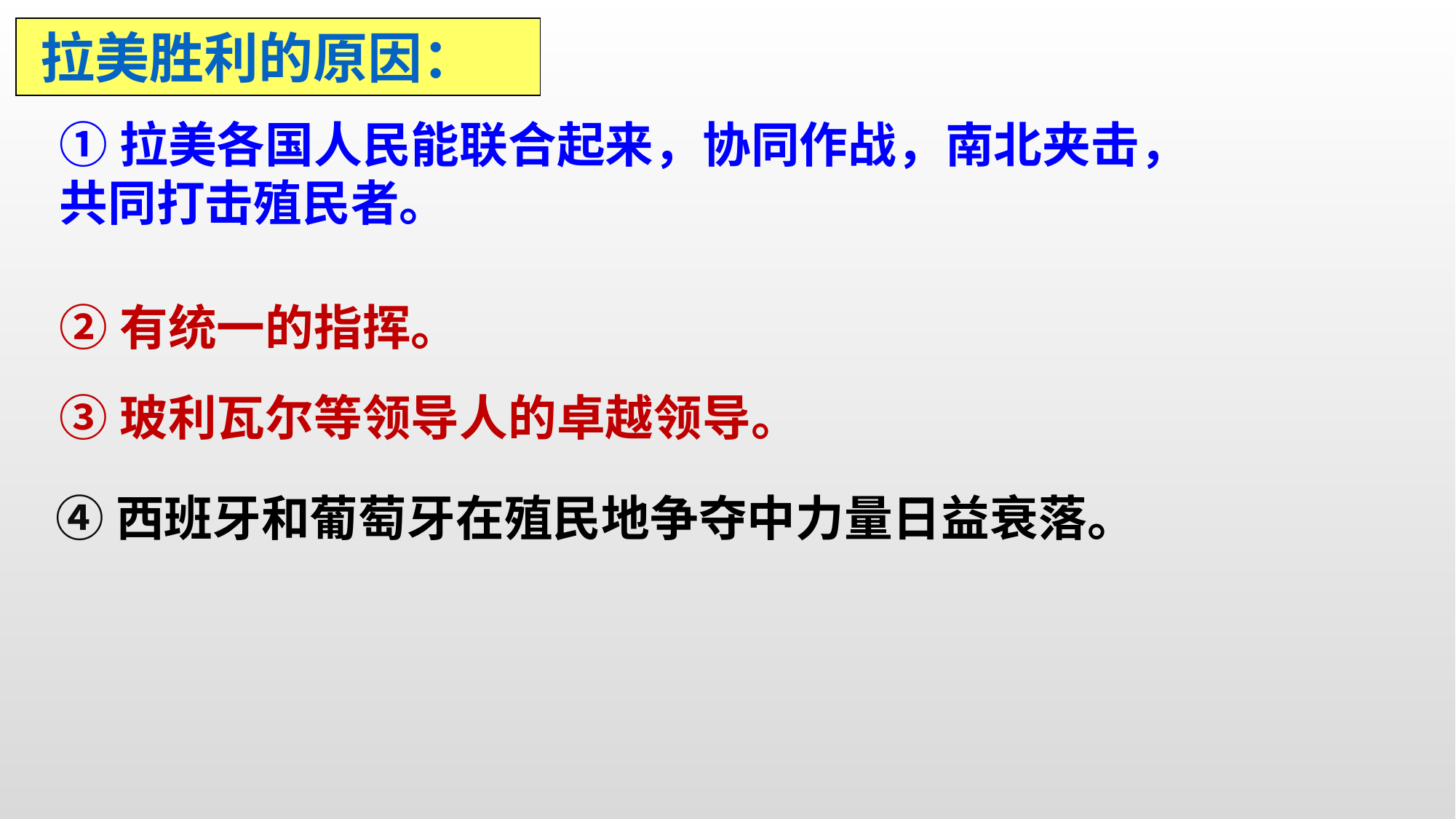

拉美胜利的原因：
①拉美各国人民能联合起来，协同作战，南北夹击，共同打击殖民者。
②有统一的指挥。
③玻利瓦尔等领导人的卓越领导。
④西班牙和葡萄牙在殖民地争夺中力量日益衰落。